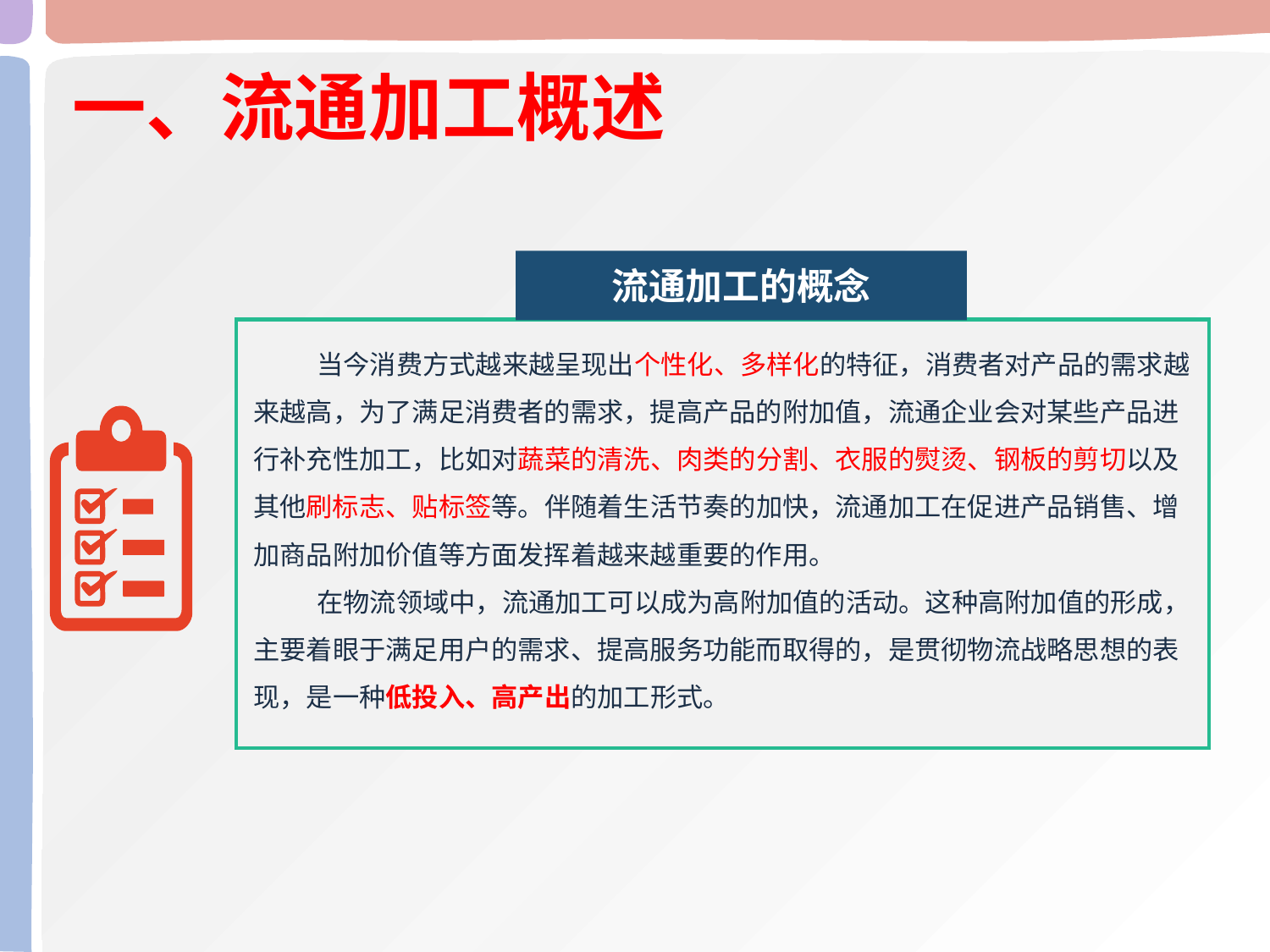

# 一、流通加工概述
流通加工的概念

当今消费方式越来越呈现出个性化、多样化的特征，消费者对产品的需求越来越高，为了满足消费者的需求，提高产品的附加值，流通企业会对某些产品进行补充性加工，比如对蔬菜的清洗、肉类的分割、衣服的熨烫、钢板的剪切以及其他刷标志、贴标签等。伴随着生活节奏的加快，流通加工在促进产品销售、增加商品附加价值等方面发挥着越来越重要的作用。
在物流领域中，流通加工可以成为高附加值的活动。这种高附加值的形成，主要着眼于满足用户的需求、提高服务功能而取得的，是贯彻物流战略思想的表现，是一种低投入、高产出的加工形式。